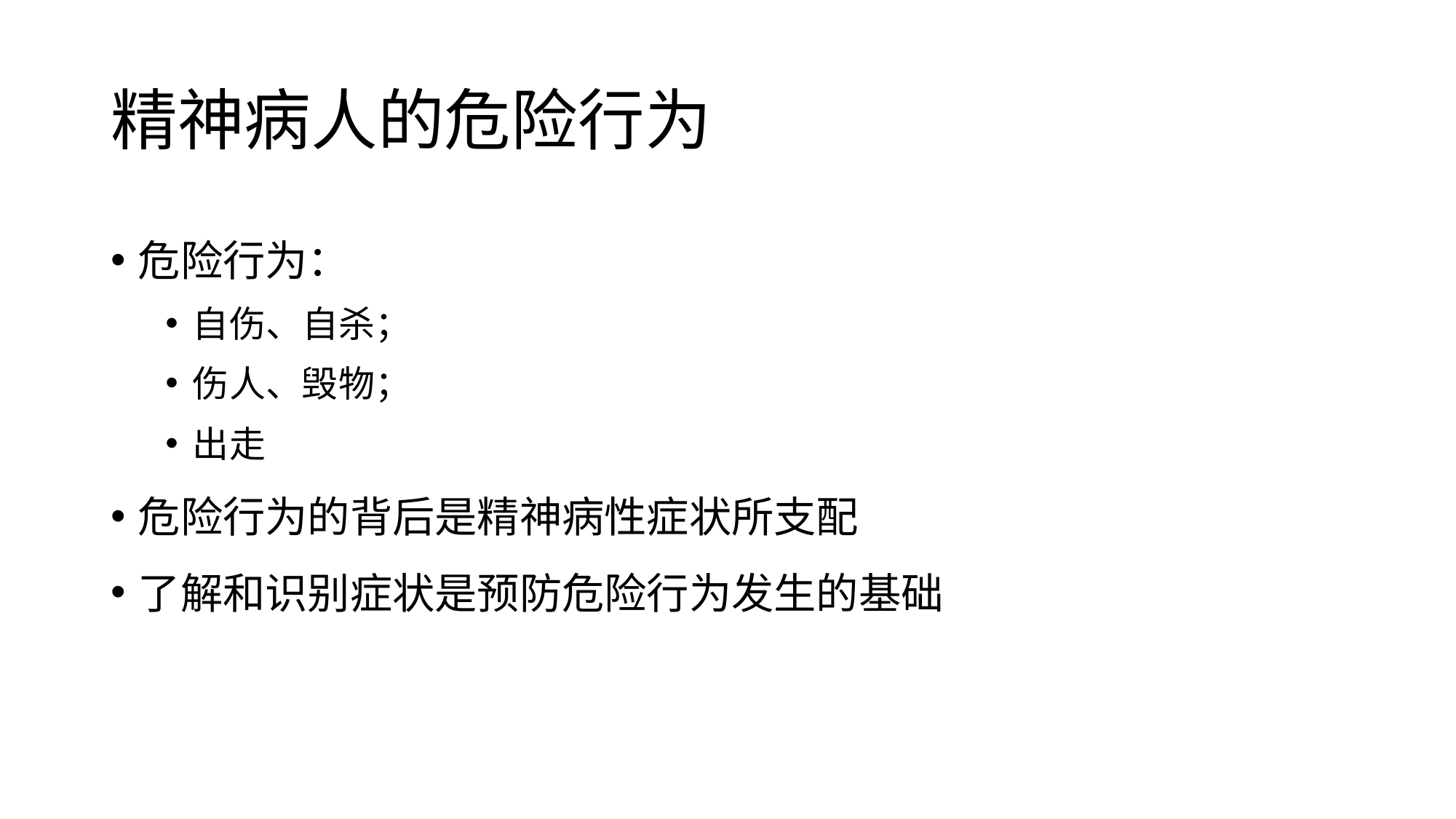

# 精神病人的危险行为
危险行为：
自伤、自杀；
伤人、毁物；
出走
危险行为的背后是精神病性症状所支配
了解和识别症状是预防危险行为发生的基础
63